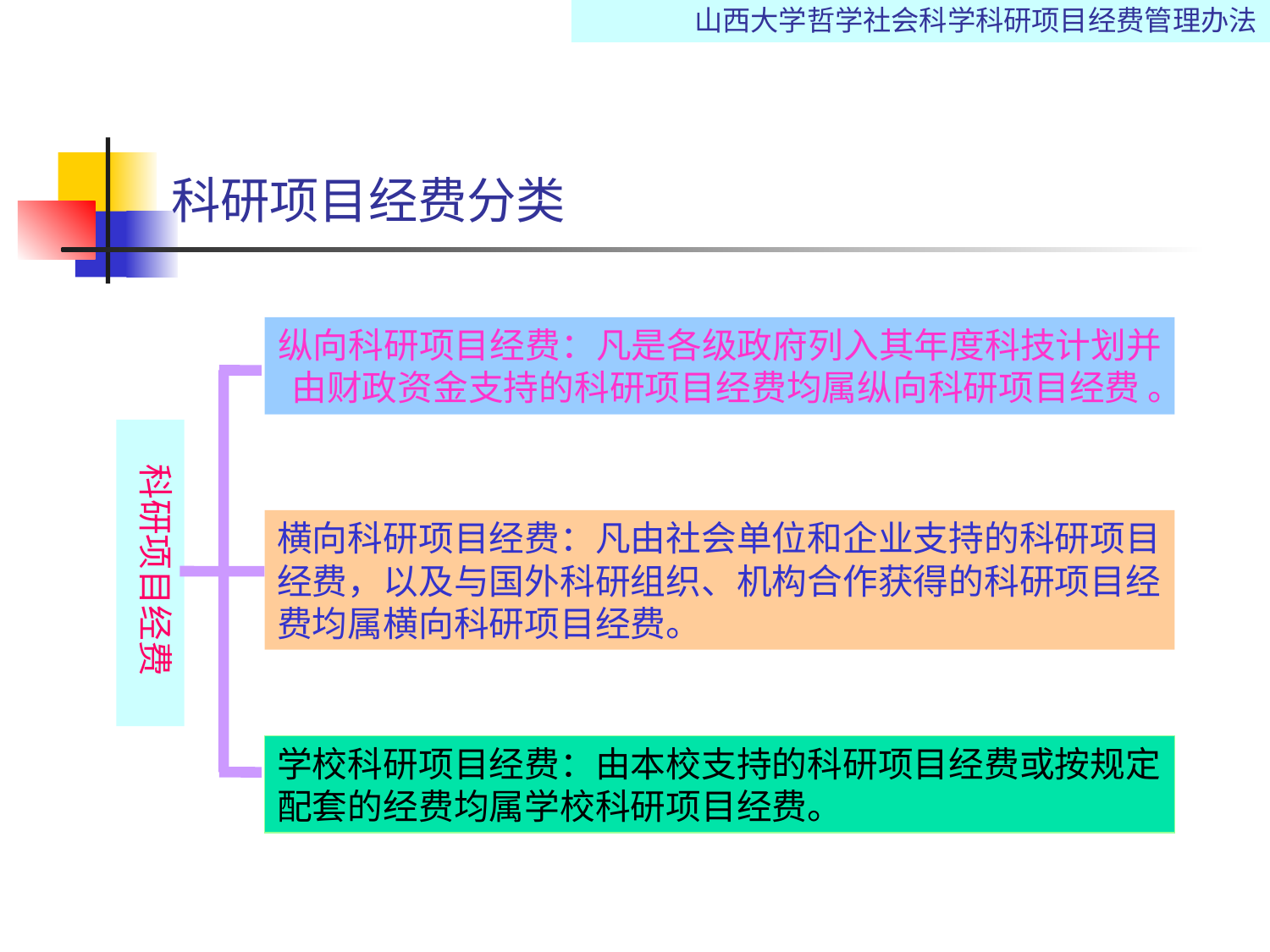

山西大学哲学社会科学科研项目经费管理办法
# 科研项目经费分类
纵向科研项目经费：凡是各级政府列入其年度科技计划并由财政资金支持的科研项目经费均属纵向科研项目经费 。

   科研项目经费
横向科研项目经费：凡由社会单位和企业支持的科研项目经费，以及与国外科研组织、机构合作获得的科研项目经费均属横向科研项目经费。

学校科研项目经费：由本校支持的科研项目经费或按规定配套的经费均属学校科研项目经费。